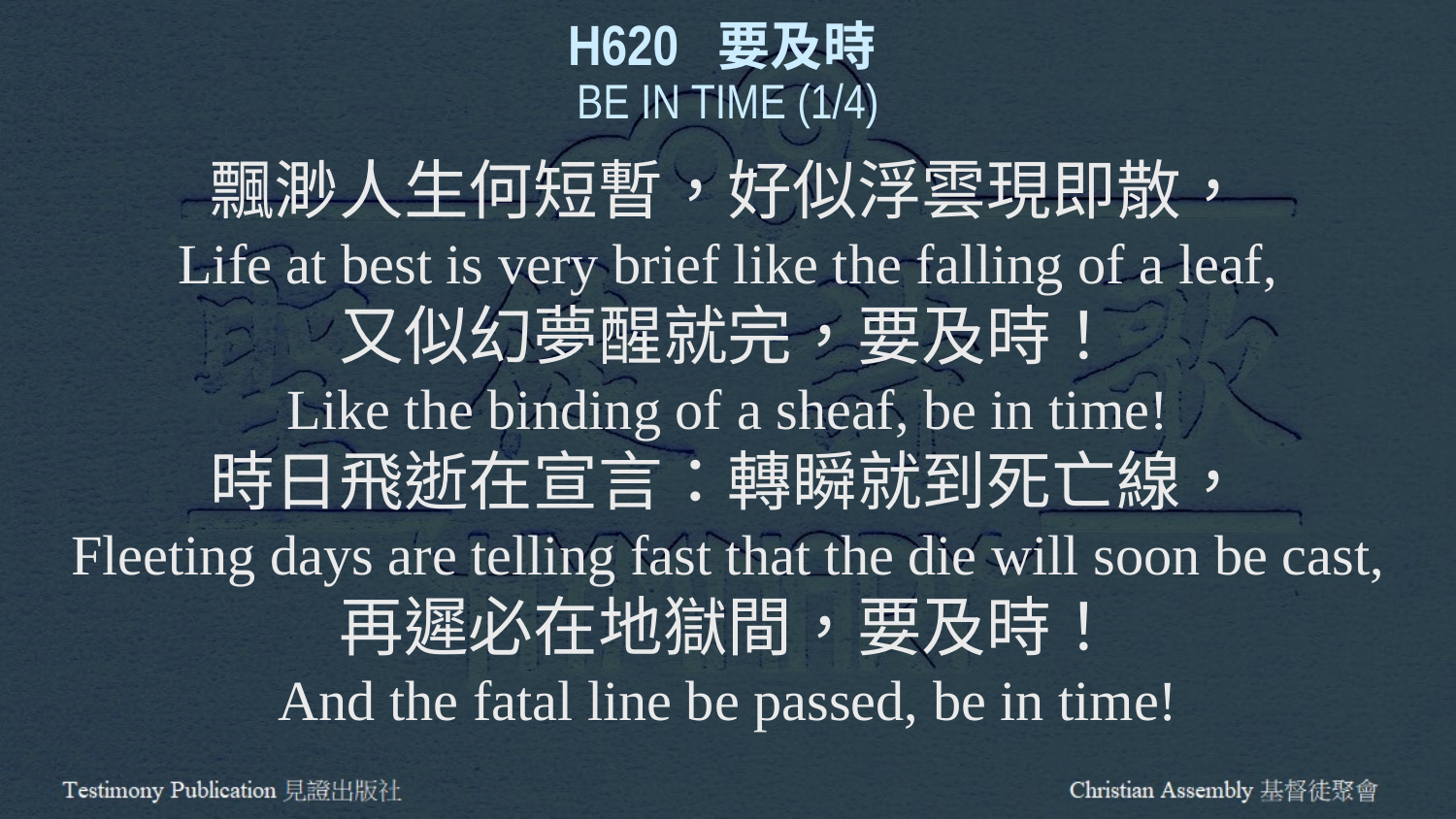

H620  要及時
BE IN TIME (1/4)
飄渺人生何短暫，好似浮雲現即散，
Life at best is very brief like the falling of a leaf,
又似幻夢醒就完，要及時！
Like the binding of a sheaf, be in time!
時日飛逝在宣言：轉瞬就到死亡線，
Fleeting days are telling fast that the die will soon be cast,
再遲必在地獄間，要及時！
And the fatal line be passed, be in time!